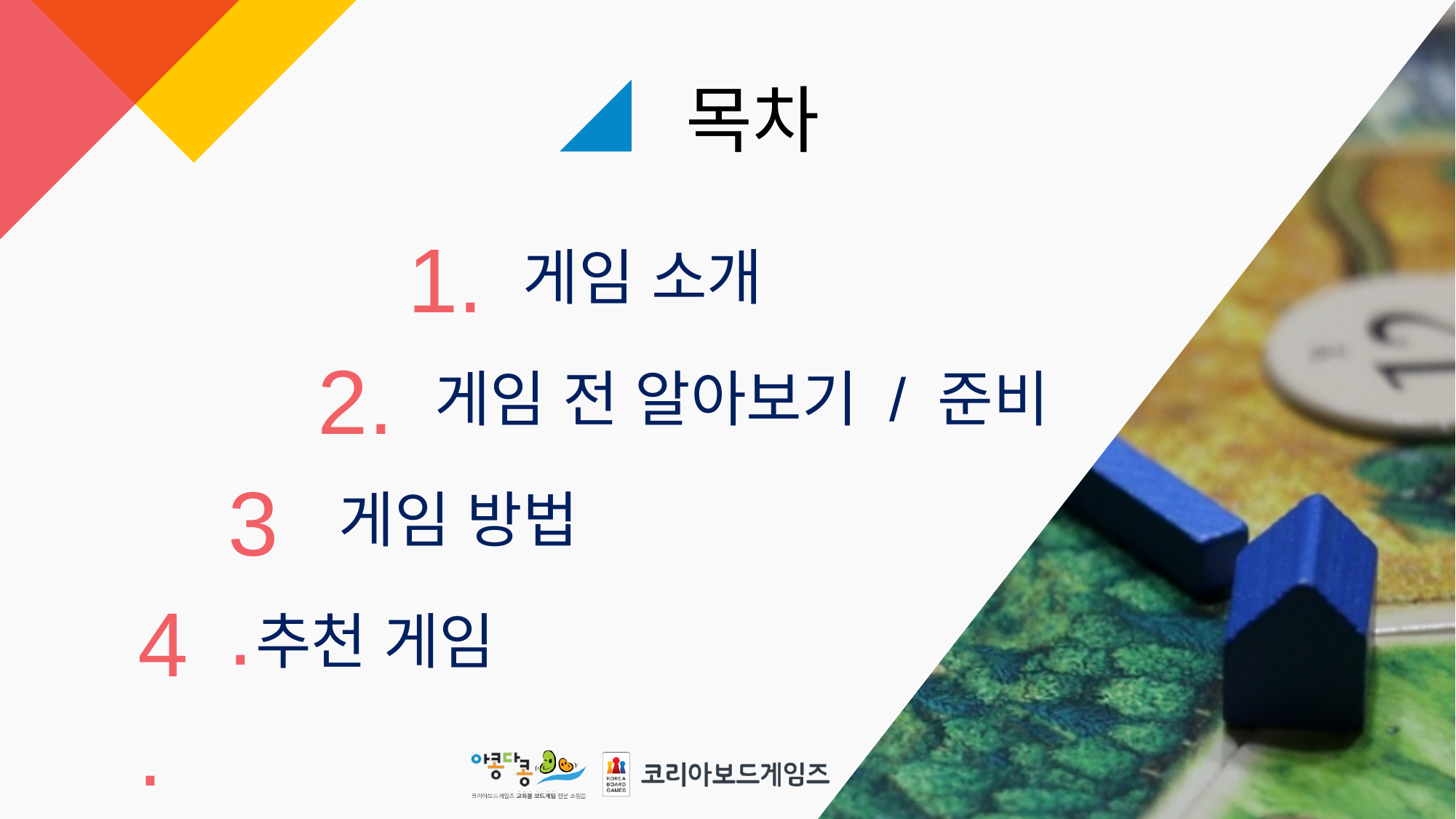

게임 소개
게임 전 알아보기 / 준비
게임 방법
추천 게임